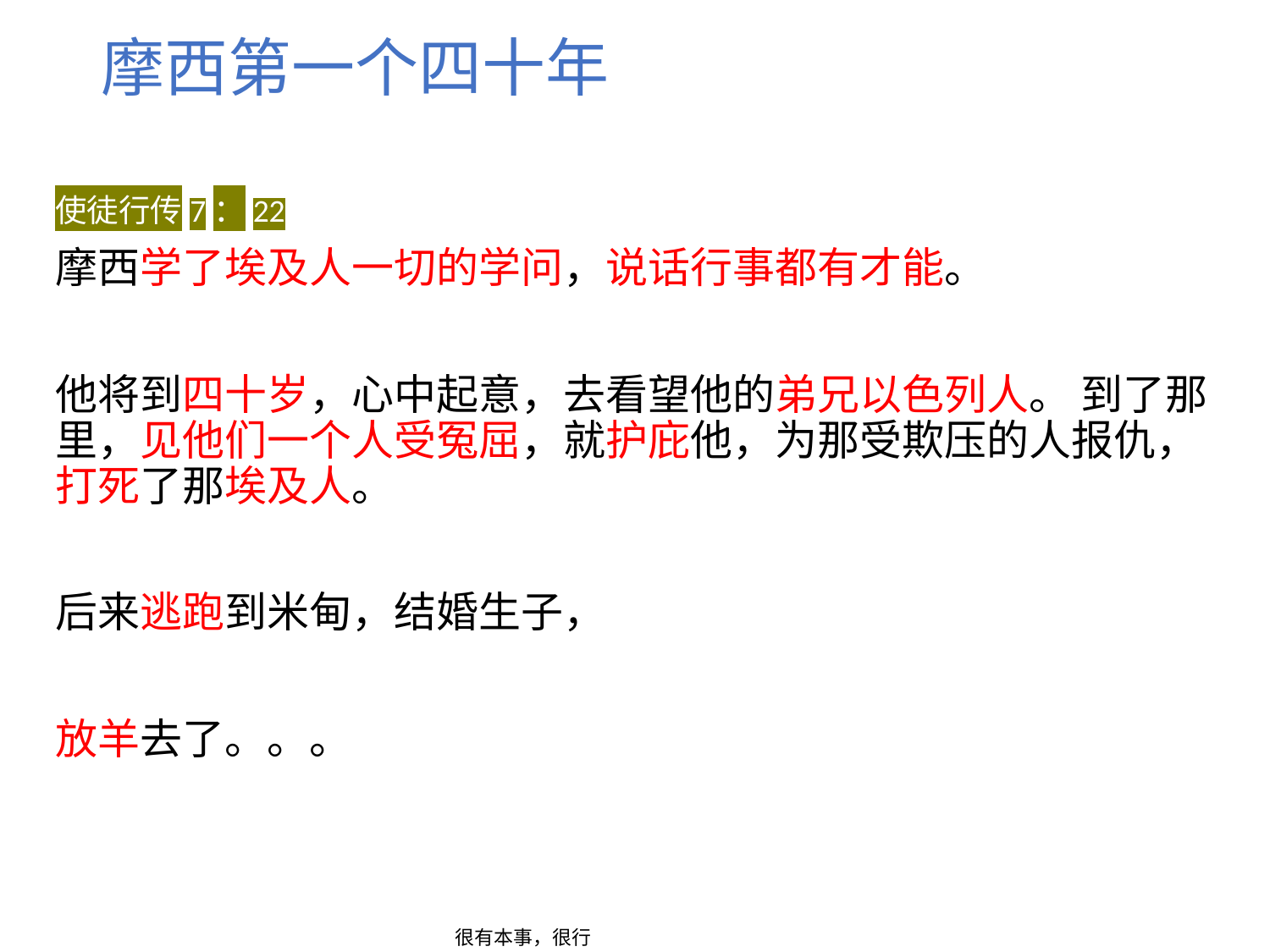

摩西第一个四十年
使徒行传7：22
摩西学了埃及人一切的学问，说话行事都有才能。

他将到四十岁，心中起意，去看望他的弟兄以色列人。 到了那里，见他们一个人受冤屈，就护庇他，为那受欺压的人报仇，打死了那埃及人。

后来逃跑到米甸，结婚生子，

放羊去了。。。

很有本事，很行